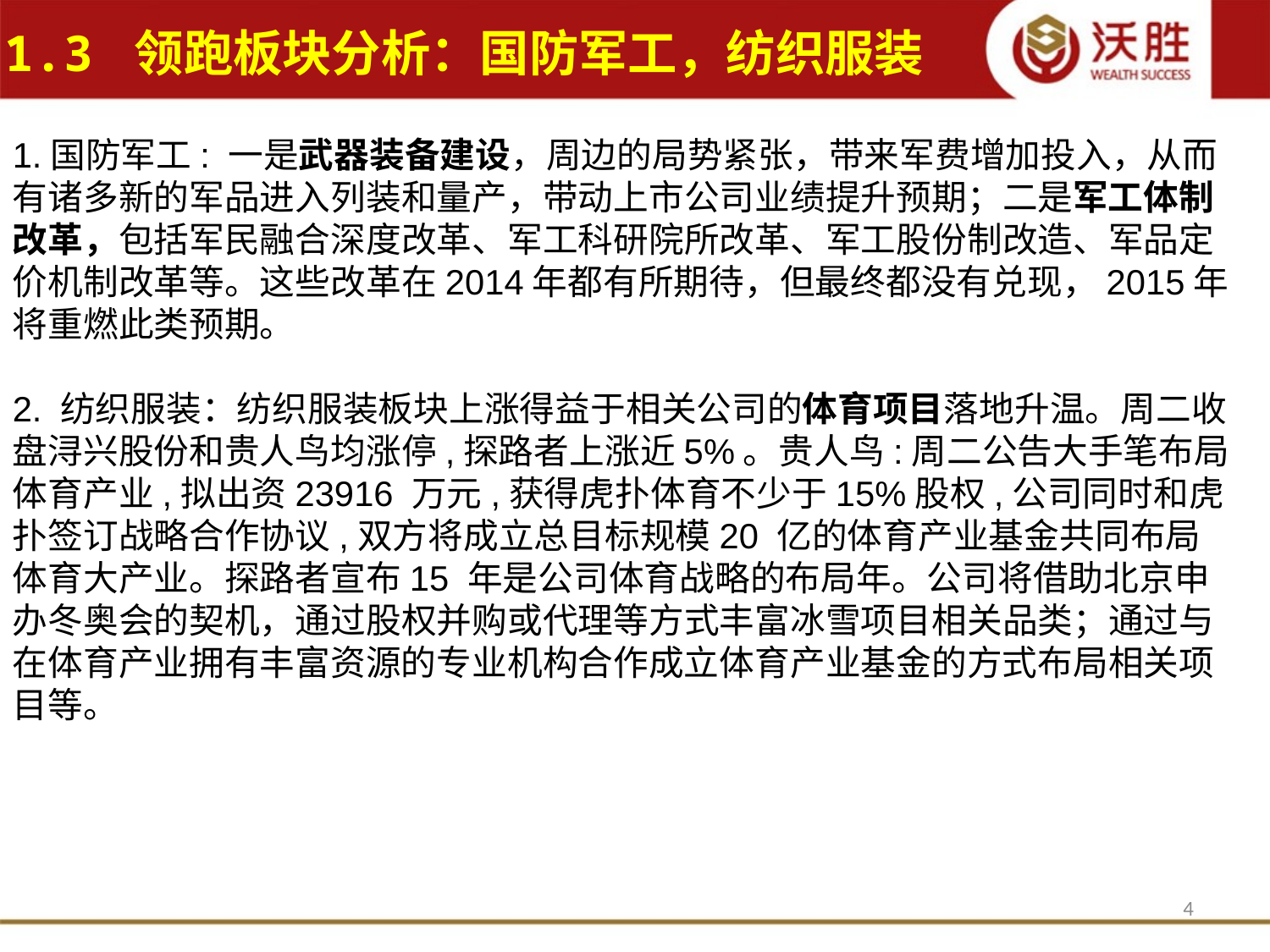

1.3 领跑板块分析：国防军工，纺织服装
1.国防军工: 一是武器装备建设，周边的局势紧张，带来军费增加投入，从而有诸多新的军品进入列装和量产，带动上市公司业绩提升预期；二是军工体制改革，包括军民融合深度改革、军工科研院所改革、军工股份制改造、军品定价机制改革等。这些改革在2014年都有所期待，但最终都没有兑现，2015年将重燃此类预期。

2. 纺织服装：纺织服装板块上涨得益于相关公司的体育项目落地升温。周二收盘浔兴股份和贵人鸟均涨停,探路者上涨近5%。贵人鸟:周二公告大手笔布局体育产业,拟出资23916 万元,获得虎扑体育不少于15%股权,公司同时和虎扑签订战略合作协议,双方将成立总目标规模20 亿的体育产业基金共同布局体育大产业。探路者宣布15 年是公司体育战略的布局年。公司将借助北京申办冬奥会的契机，通过股权并购或代理等方式丰富冰雪项目相关品类；通过与在体育产业拥有丰富资源的专业机构合作成立体育产业基金的方式布局相关项目等。

4